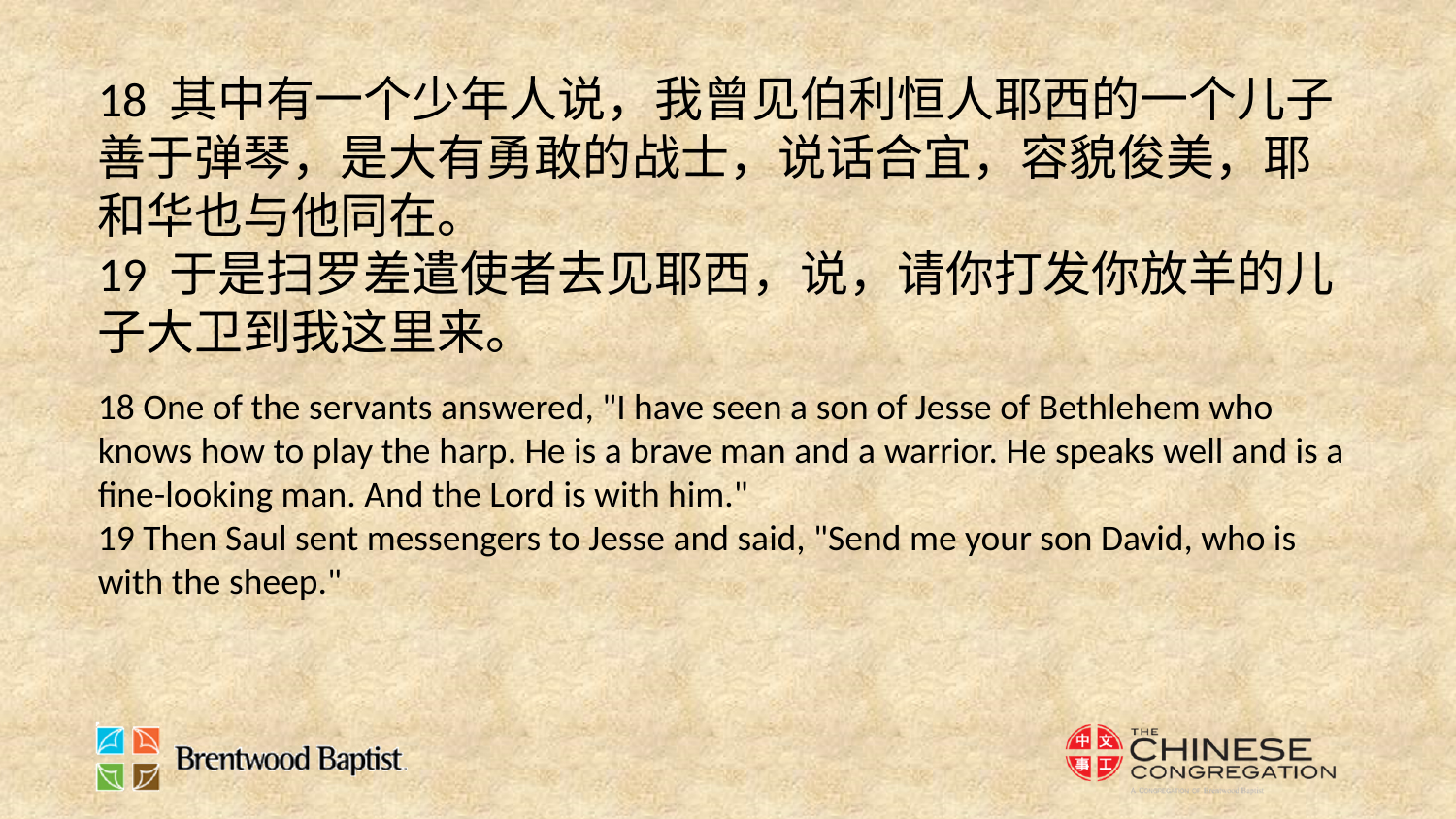

18 其中有一个少年人说，我曾见伯利恒人耶西的一个儿子善于弹琴，是大有勇敢的战士，说话合宜，容貌俊美，耶和华也与他同在。
19 于是扫罗差遣使者去见耶西，说，请你打发你放羊的儿子大卫到我这里来。

18 One of the servants answered, "I have seen a son of Jesse of Bethlehem who knows how to play the harp. He is a brave man and a warrior. He speaks well and is a fine-looking man. And the Lord is with him."
19 Then Saul sent messengers to Jesse and said, "Send me your son David, who is with the sheep."